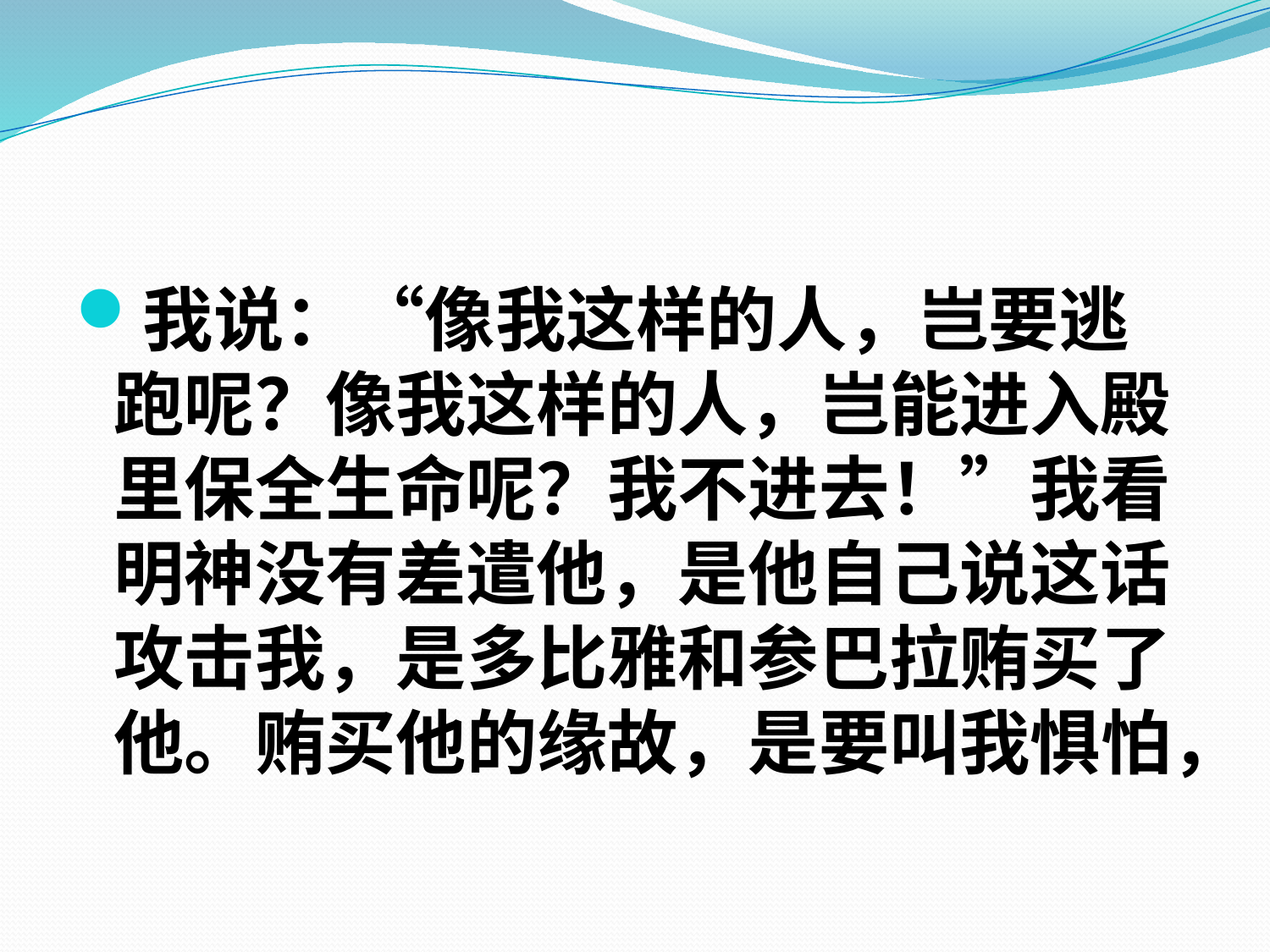

#
我说：“像我这样的人，岂要逃跑呢？像我这样的人，岂能进入殿里保全生命呢？我不进去！”我看明神没有差遣他，是他自己说这话攻击我，是多比雅和参巴拉贿买了他。贿买他的缘故，是要叫我惧怕，